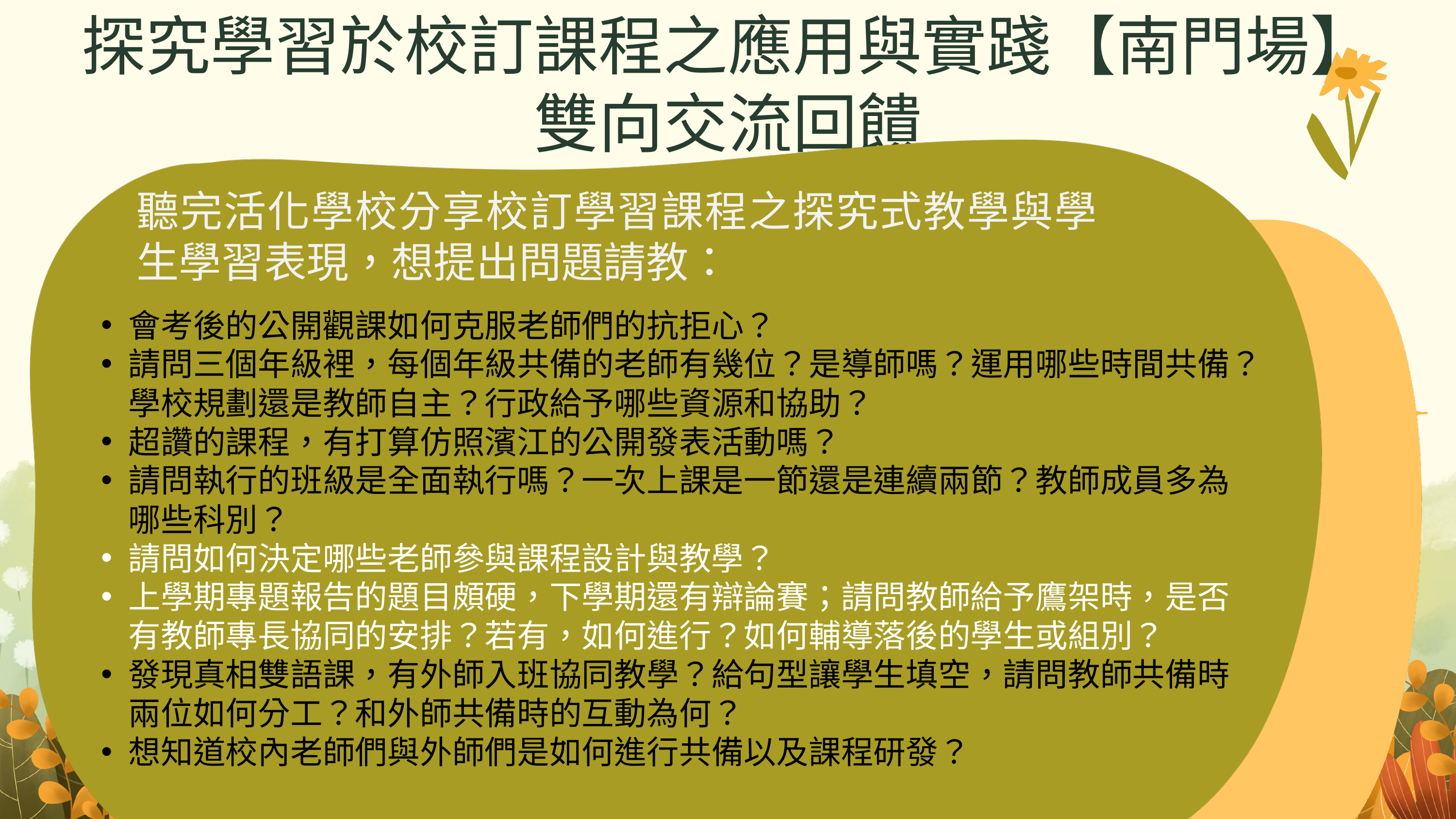

探究學習於校訂課程之應用與實踐【南門場】
雙向交流回饋

聽完活化學校分享校訂學習課程之探究式教學與學生學習表現，想提出問題請教：

會考後的公開觀課如何克服老師們的抗拒心？
請問三個年級裡，每個年級共備的老師有幾位？是導師嗎？運用哪些時間共備？學校規劃還是教師自主？行政給予哪些資源和協助？
超讚的課程，有打算仿照濱江的公開發表活動嗎？
請問執行的班級是全面執行嗎？一次上課是一節還是連續兩節？教師成員多為哪些科別？
請問如何決定哪些老師參與課程設計與教學？
上學期專題報告的題目頗硬，下學期還有辯論賽；請問教師給予鷹架時，是否有教師專長協同的安排？若有，如何進行？如何輔導落後的學生或組別？
發現真相雙語課，有外師入班協同教學？給句型讓學生填空，請問教師共備時兩位如何分工？和外師共備時的互動為何？
想知道校內老師們與外師們是如何進行共備以及課程研發？